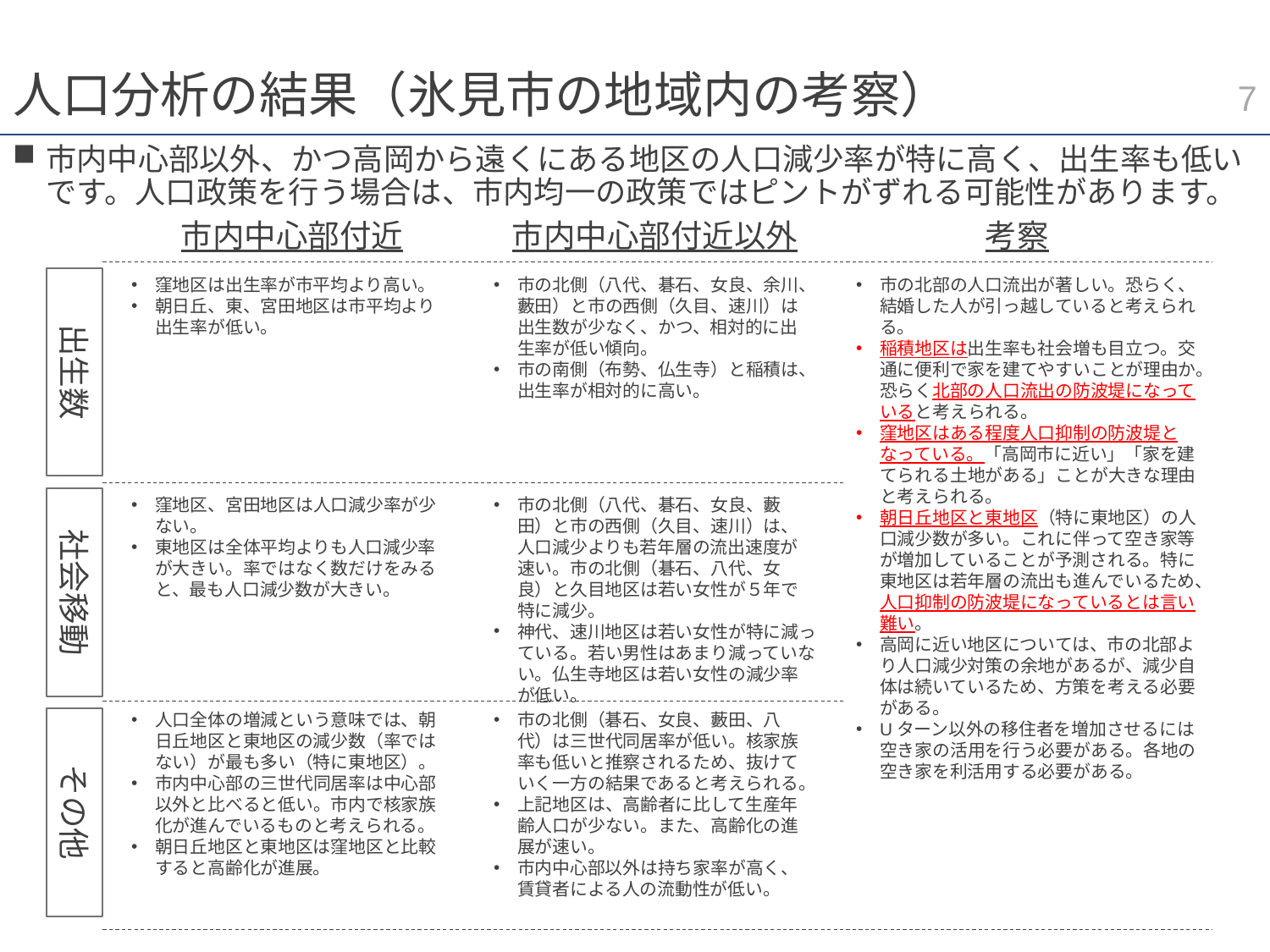

7
# 人口分析の結果（氷見市の地域内の考察）
市内中心部以外、かつ高岡から遠くにある地区の人口減少率が特に高く、出生率も低いです。人口政策を行う場合は、市内均一の政策ではピントがずれる可能性があります。
市内中心部付近
市内中心部付近以外
考察
出生数
窪地区は出生率が市平均より高い。
朝日丘、東、宮田地区は市平均より出生率が低い。
市の北側（八代、碁石、女良、余川、藪田）と市の西側（久目、速川）は出生数が少なく、かつ、相対的に出生率が低い傾向。
市の南側（布勢、仏生寺）と稲積は、出生率が相対的に高い。
市の北部の人口流出が著しい。恐らく、結婚した人が引っ越していると考えられる。
稲積地区は出生率も社会増も目立つ。交通に便利で家を建てやすいことが理由か。恐らく北部の人口流出の防波堤になっていると考えられる。
窪地区はある程度人口抑制の防波堤となっている。「高岡市に近い」「家を建てられる土地がある」ことが大きな理由と考えられる。
朝日丘地区と東地区（特に東地区）の人口減少数が多い。これに伴って空き家等が増加していることが予測される。特に東地区は若年層の流出も進んでいるため、人口抑制の防波堤になっているとは言い難い。
高岡に近い地区については、市の北部より人口減少対策の余地があるが、減少自体は続いているため、方策を考える必要がある。
Uターン以外の移住者を増加させるには空き家の活用を行う必要がある。各地の空き家を利活用する必要がある。
窪地区、宮田地区は人口減少率が少ない。
東地区は全体平均よりも人口減少率が大きい。率ではなく数だけをみると、最も人口減少数が大きい。
市の北側（八代、碁石、女良、藪田）と市の西側（久目、速川）は、人口減少よりも若年層の流出速度が速い。市の北側（碁石、八代、女良）と久目地区は若い女性が５年で特に減少。
神代、速川地区は若い女性が特に減っている。若い男性はあまり減っていない。仏生寺地区は若い女性の減少率が低い。
社会移動
人口全体の増減という意味では、朝日丘地区と東地区の減少数（率ではない）が最も多い（特に東地区）。
市内中心部の三世代同居率は中心部以外と比べると低い。市内で核家族化が進んでいるものと考えられる。
朝日丘地区と東地区は窪地区と比較すると高齢化が進展。
市の北側（碁石、女良、藪田、八代）は三世代同居率が低い。核家族率も低いと推察されるため、抜けていく一方の結果であると考えられる。
上記地区は、高齢者に比して生産年齢人口が少ない。また、高齢化の進展が速い。
市内中心部以外は持ち家率が高く、賃貸者による人の流動性が低い。
その他